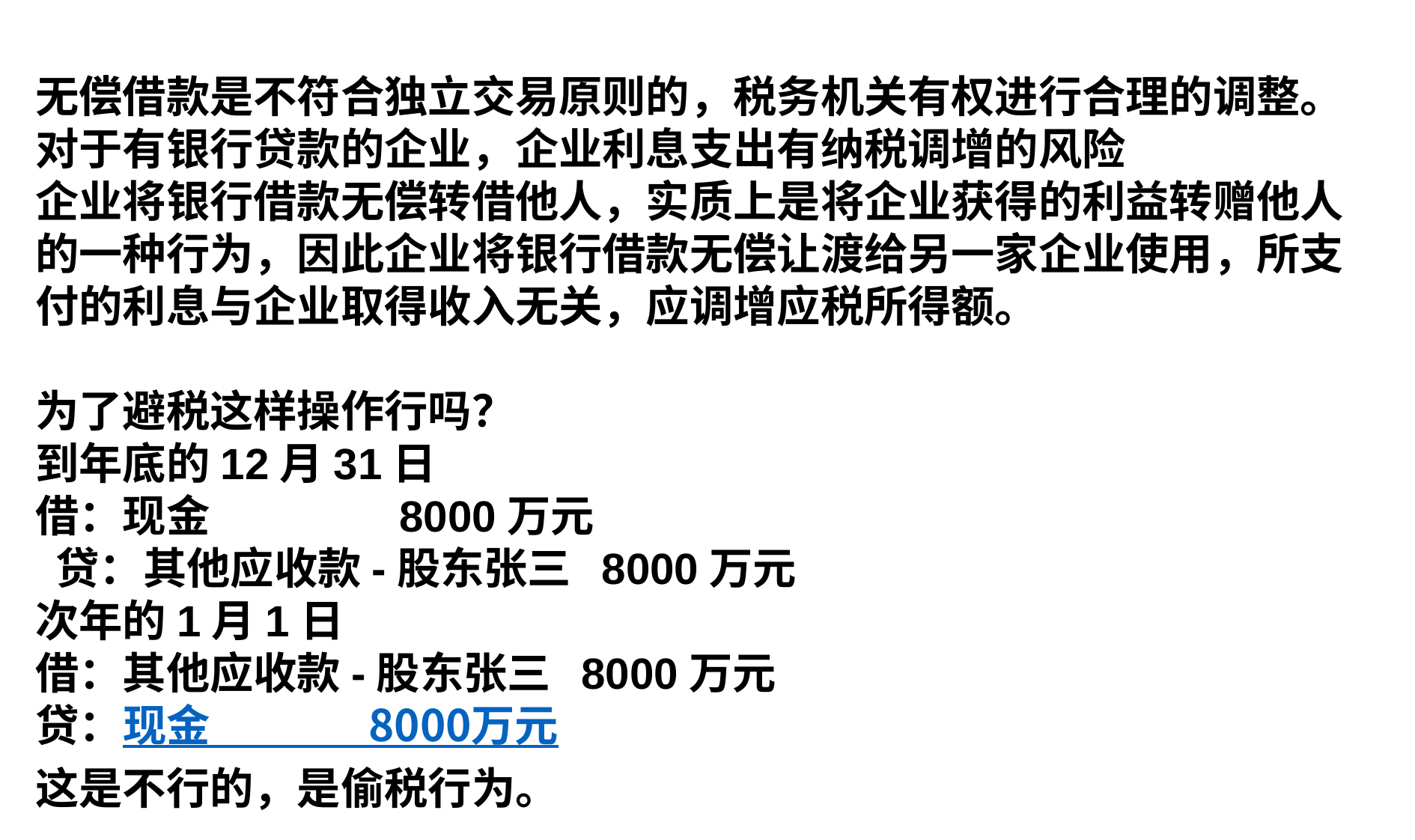

无偿借款是不符合独立交易原则的，税务机关有权进行合理的调整。
对于有银行贷款的企业，企业利息支出有纳税调增的风险
企业将银行借款无偿转借他人，实质上是将企业获得的利益转赠他人的一种行为，因此企业将银行借款无偿让渡给另一家企业使用，所支付的利息与企业取得收入无关，应调增应税所得额。

为了避税这样操作行吗？
到年底的12月31日
借：现金                  8000万元
 贷：其他应收款-股东张三  8000万元
次年的1月1日
借：其他应收款-股东张三  8000万元
贷：现金                8000万元
这是不行的，是偷税行为。